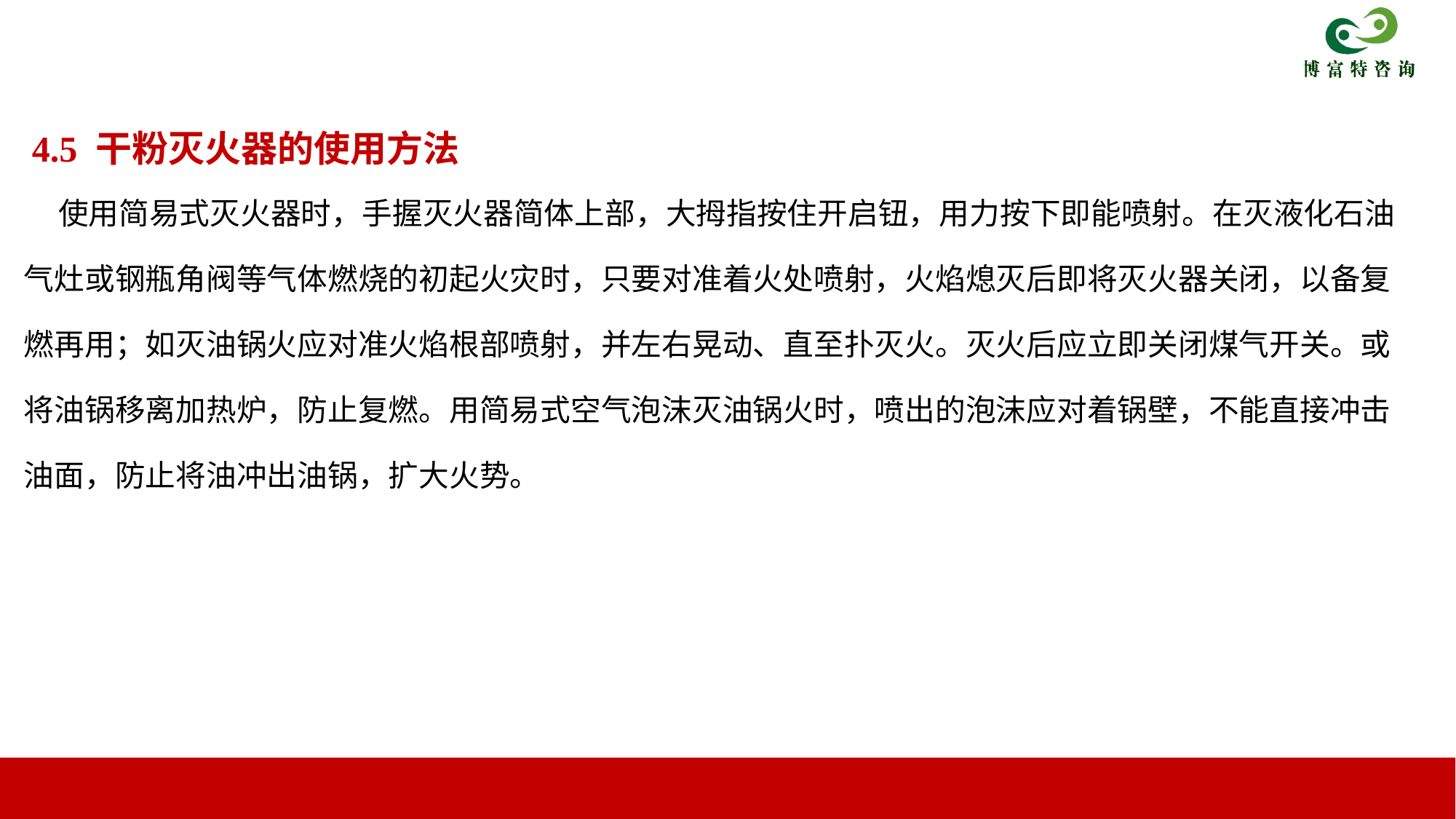

4.5 干粉灭火器的使用方法
    使用简易式灭火器时，手握灭火器简体上部，大拇指按住开启钮，用力按下即能喷射。在灭液化石油
气灶或钢瓶角阀等气体燃烧的初起火灾时，只要对准着火处喷射，火焰熄灭后即将灭火器关闭，以备复
燃再用；如灭油锅火应对准火焰根部喷射，并左右晃动、直至扑灭火。灭火后应立即关闭煤气开关。或
将油锅移离加热炉，防止复燃。用简易式空气泡沫灭油锅火时，喷出的泡沫应对着锅壁，不能直接冲击
油面，防止将油冲出油锅，扩大火势。